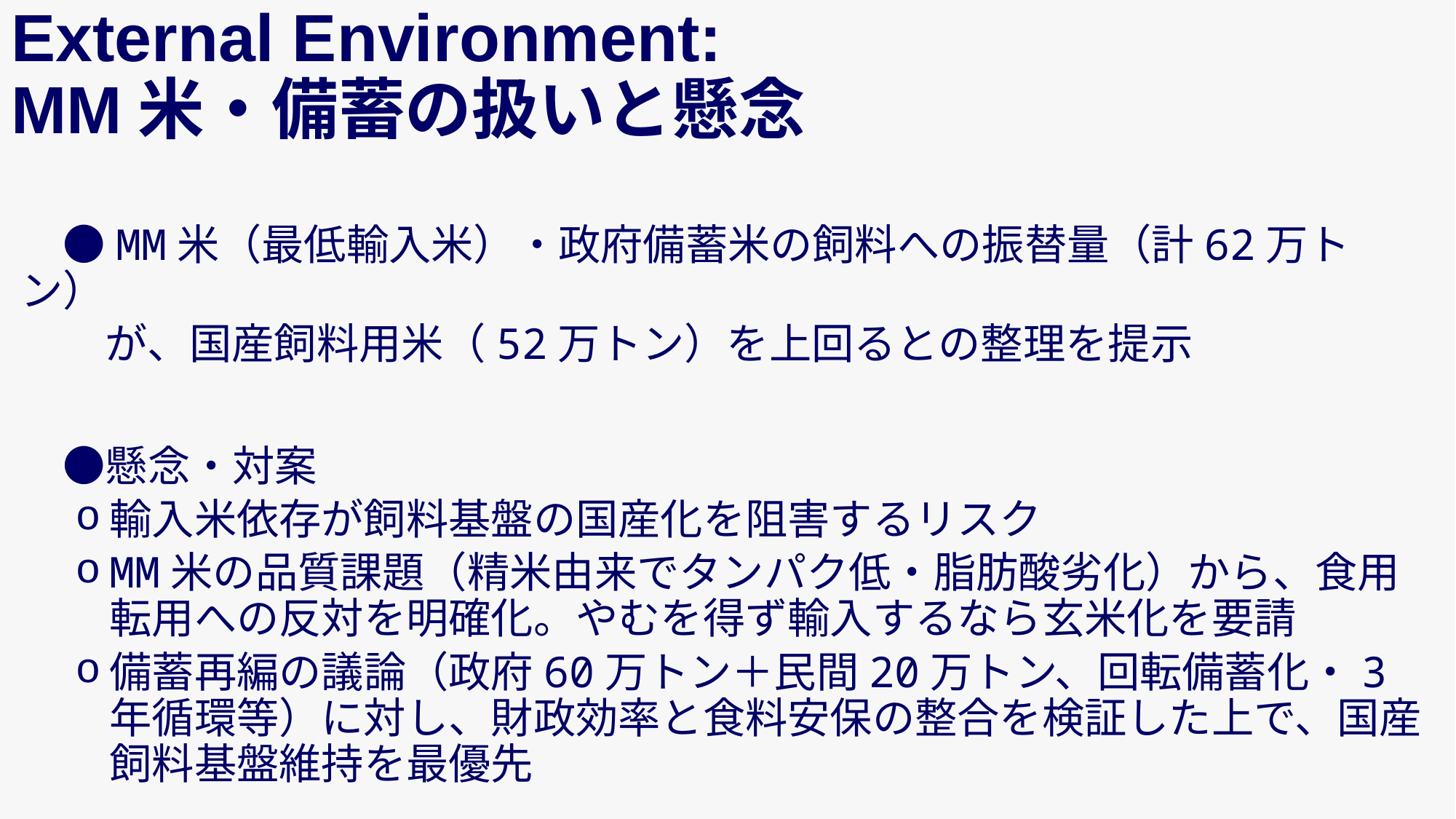

External Environment:
MM米・備蓄の扱いと懸念
# ●MM米（最低輸入米）・政府備蓄米の飼料への振替量（計62万トン）
　　が、国産飼料用米（52万トン）を上回るとの整理を提示

　●懸念・対案
輸入米依存が飼料基盤の国産化を阻害するリスク
MM米の品質課題（精米由来でタンパク低・脂肪酸劣化）から、食用転用への反対を明確化。やむを得ず輸入するなら玄米化を要請
備蓄再編の議論（政府60万トン＋民間20万トン、回転備蓄化・3年循環等）に対し、財政効率と食料安保の整合を検証した上で、国産飼料基盤維持を最優先